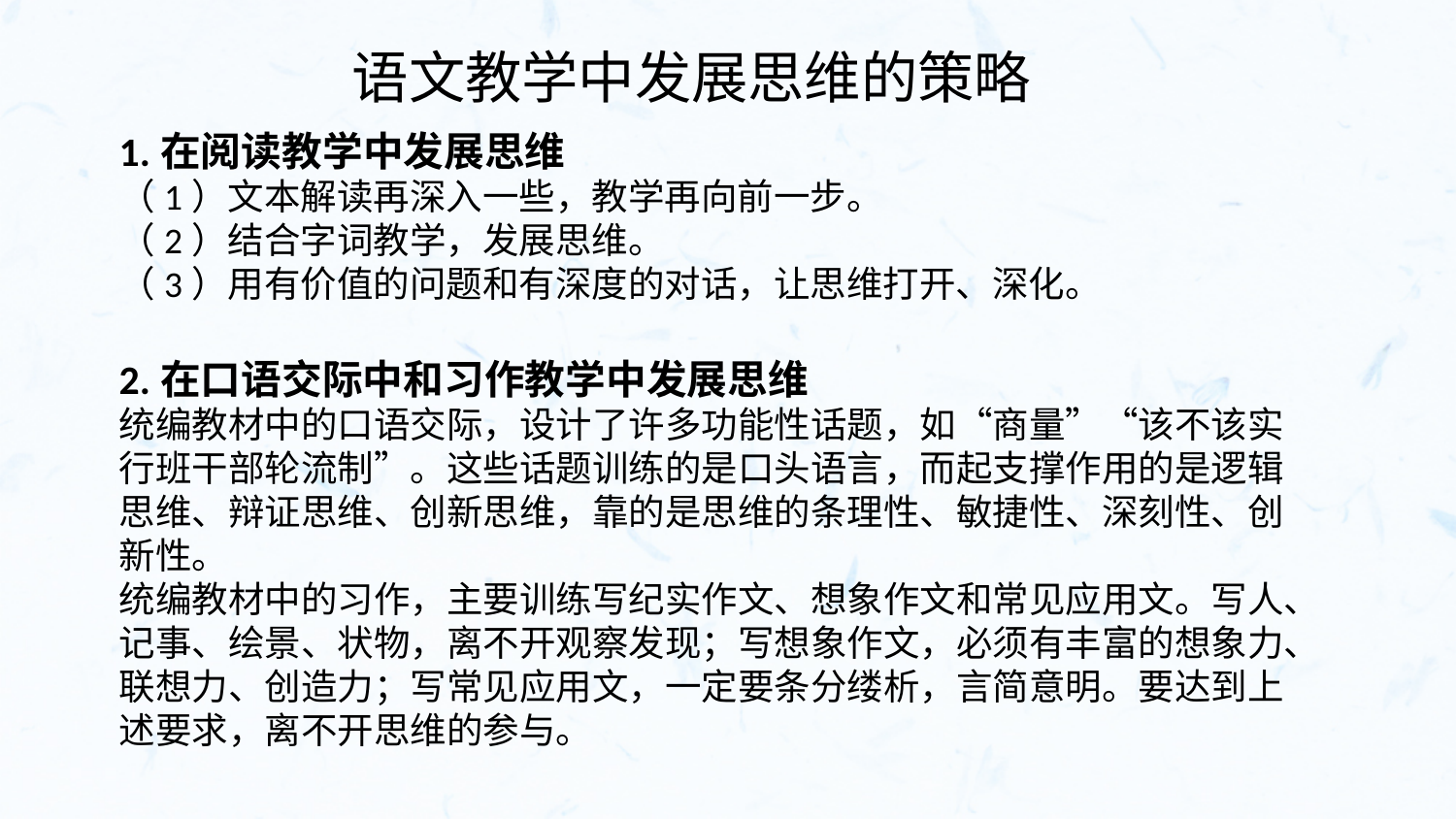

语文教学中发展思维的策略

1.在阅读教学中发展思维
（1）文本解读再深入一些，教学再向前一步。
（2）结合字词教学，发展思维。
（3）用有价值的问题和有深度的对话，让思维打开、深化。

2.在口语交际中和习作教学中发展思维
统编教材中的口语交际，设计了许多功能性话题，如“商量”“该不该实行班干部轮流制”。这些话题训练的是口头语言，而起支撑作用的是逻辑思维、辩证思维、创新思维，靠的是思维的条理性、敏捷性、深刻性、创新性。
统编教材中的习作，主要训练写纪实作文、想象作文和常见应用文。写人、记事、绘景、状物，离不开观察发现；写想象作文，必须有丰富的想象力、联想力、创造力；写常见应用文，一定要条分缕析，言简意明。要达到上述要求，离不开思维的参与。